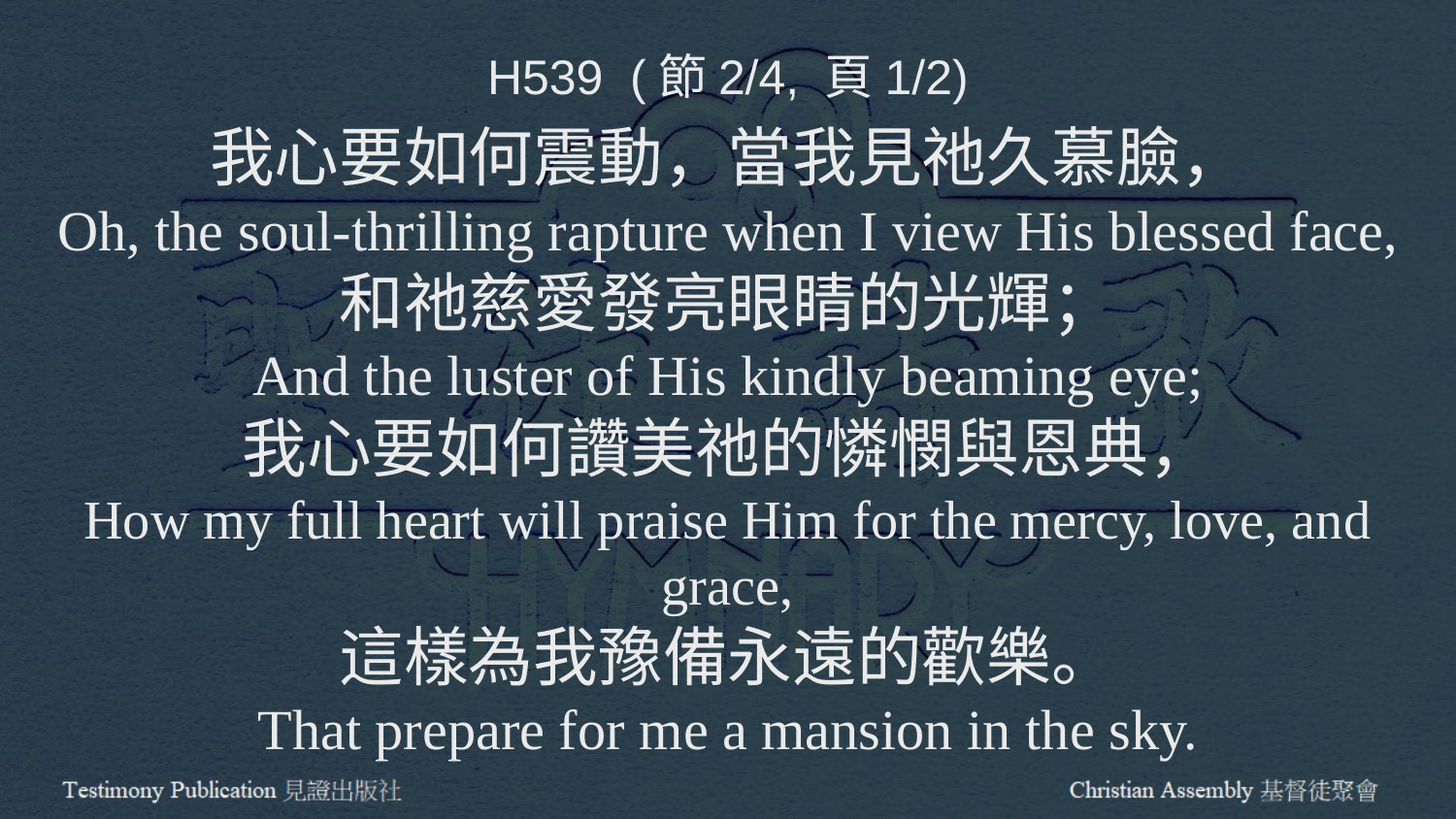

H539  (節2/4, 頁1/2)
我心要如何震動，當我見祂久慕臉，
Oh, the soul-thrilling rapture when I view His blessed face,
和祂慈愛發亮眼睛的光輝；
And the luster of His kindly beaming eye;
我心要如何讚美祂的憐憫與恩典，
How my full heart will praise Him for the mercy, love, and grace,
這樣為我豫備永遠的歡樂。
That prepare for me a mansion in the sky.